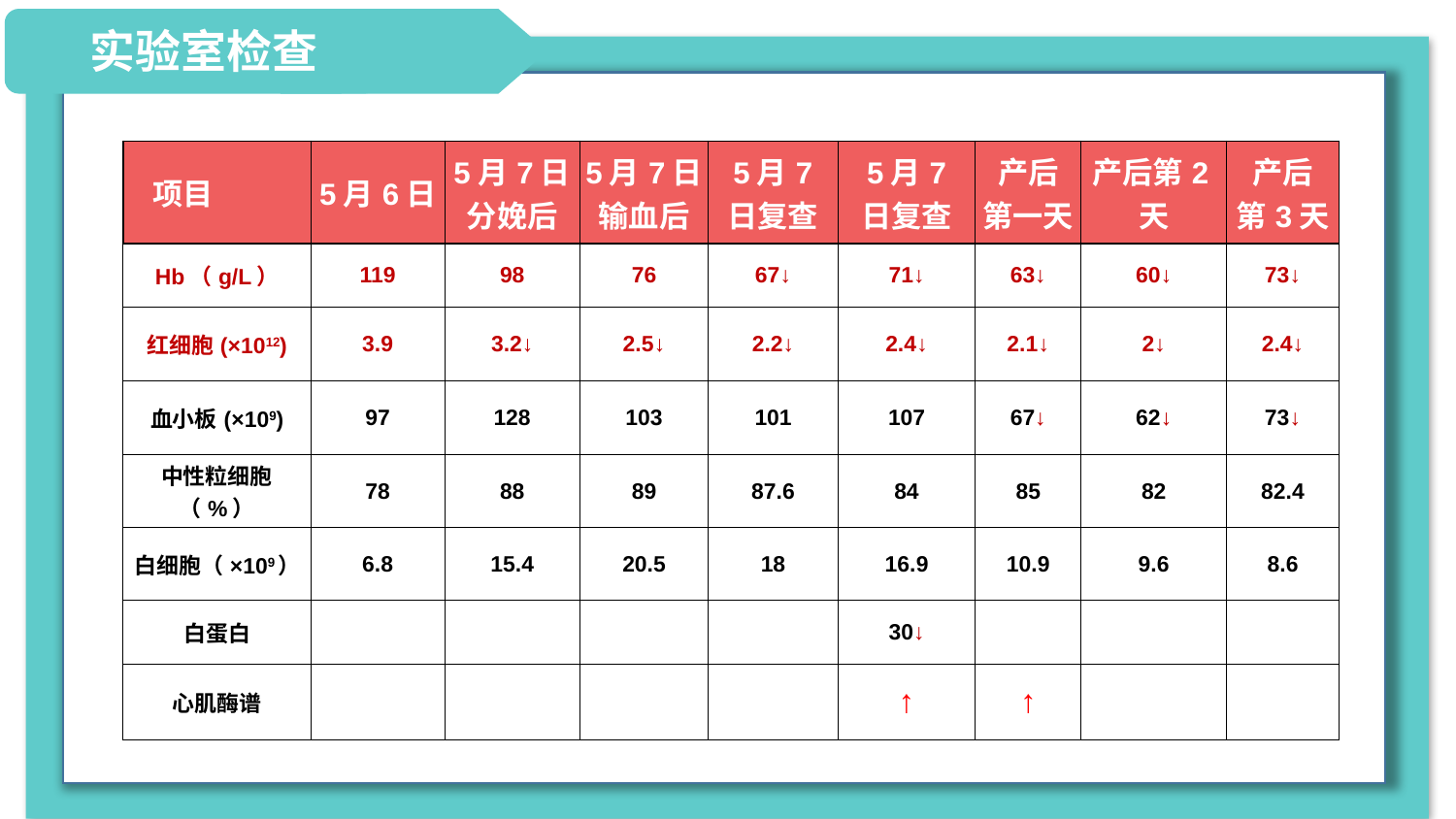

实验室检查

| 项目 | 5月6日 | 5月7日 分娩后 | 5月7日 输血后 | 5月7 日复查 | 5月7 日复查 | 产后 第一天 | 产后第2天 | 产后 第3天 |
| --- | --- | --- | --- | --- | --- | --- | --- | --- |
| Hb（g/L） | 119 | 98 | 76 | 67↓ | 71↓ | 63↓ | 60↓ | 73↓ |
| 红细胞(×1012) | 3.9 | 3.2↓ | 2.5↓ | 2.2↓ | 2.4↓ | 2.1↓ | 2↓ | 2.4↓ |
| 血小板(×109) | 97 | 128 | 103 | 101 | 107 | 67↓ | 62↓ | 73↓ |
| 中性粒细胞（%） | 78 | 88 | 89 | 87.6 | 84 | 85 | 82 | 82.4 |
| 白细胞（×109） | 6.8 | 15.4 | 20.5 | 18 | 16.9 | 10.9 | 9.6 | 8.6 |
| 白蛋白 |  |  |  |  | 30↓ |  |  |  |
| 心肌酶谱 |  |  |  |  | ↑ | ↑ |  |  |